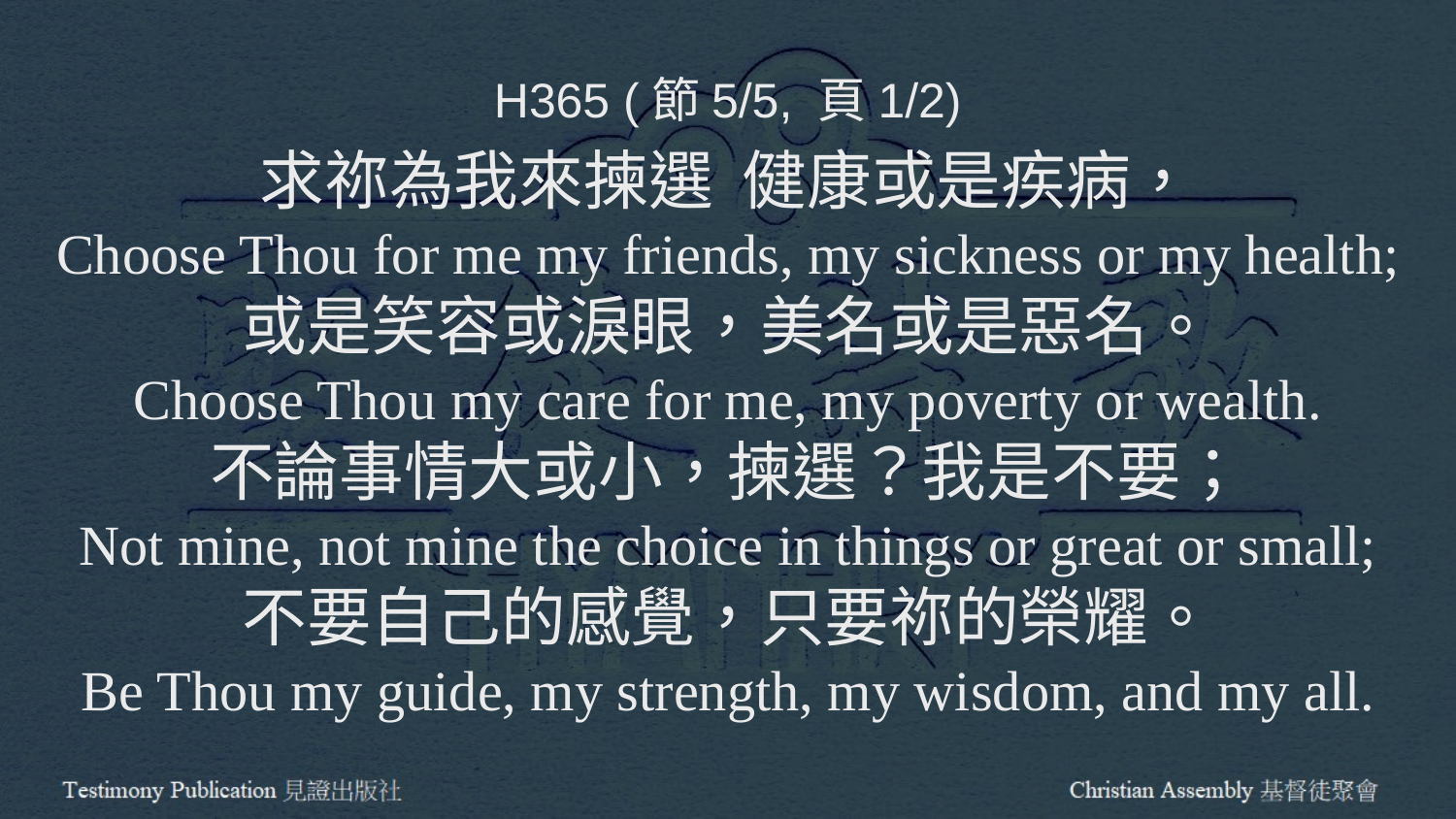

H365 (節5/5, 頁1/2)
求祢為我來揀選  健康或是疾病，
Choose Thou for me my friends, my sickness or my health;
或是笑容或淚眼，美名或是惡名。
Choose Thou my care for me, my poverty or wealth.
不論事情大或小，揀選？我是不要；
Not mine, not mine the choice in things or great or small;
不要自己的感覺，只要祢的榮耀。
Be Thou my guide, my strength, my wisdom, and my all.